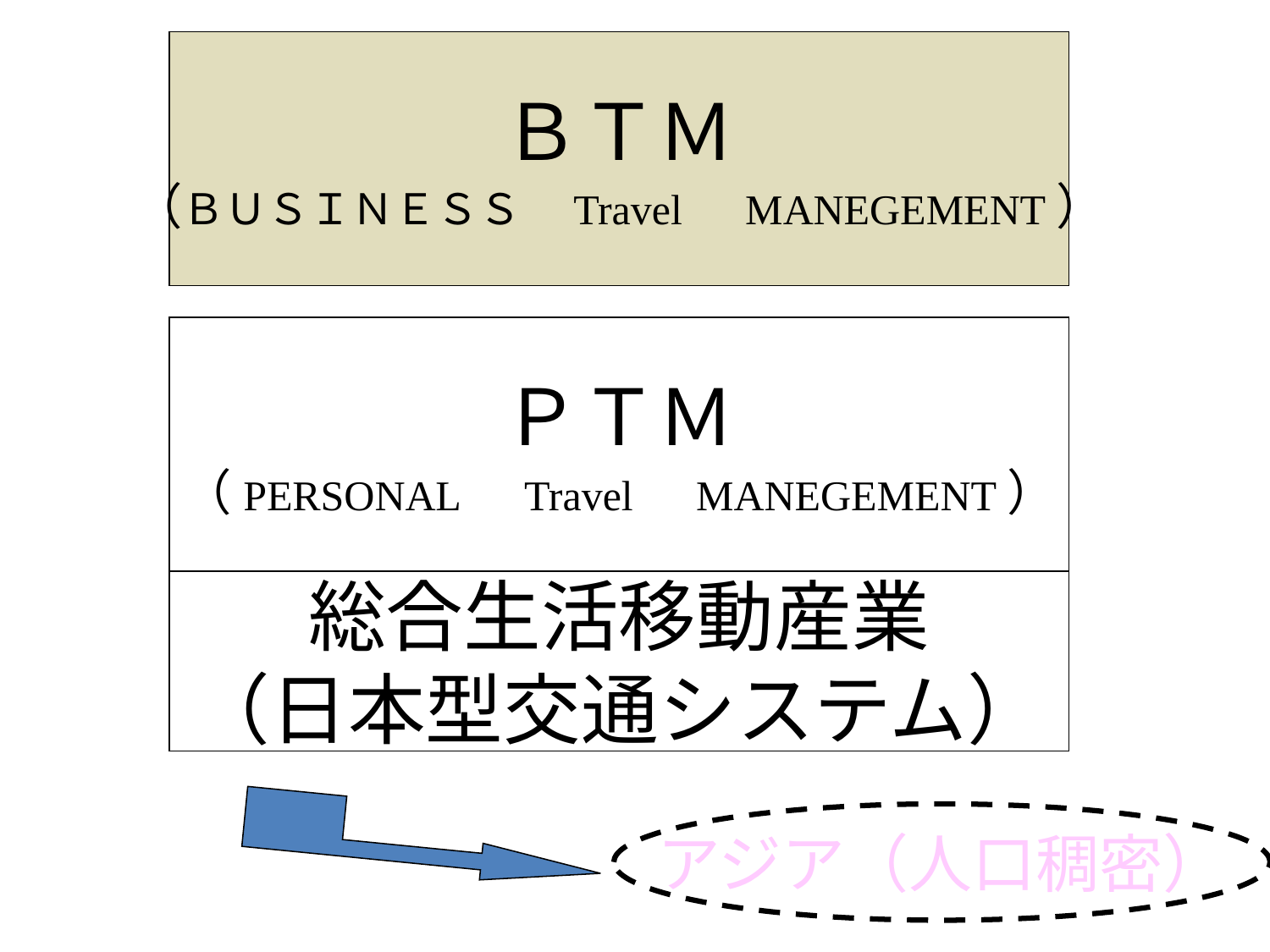

ＢＴＭ
（ＢＵＳＩＮＥＳＳ　Travel　MANEGEMENT）
ＰＴＭ
（PERSONAL　Travel　MANEGEMENT）
総合生活移動産業
（日本型交通システム）

アジア（人口稠密）